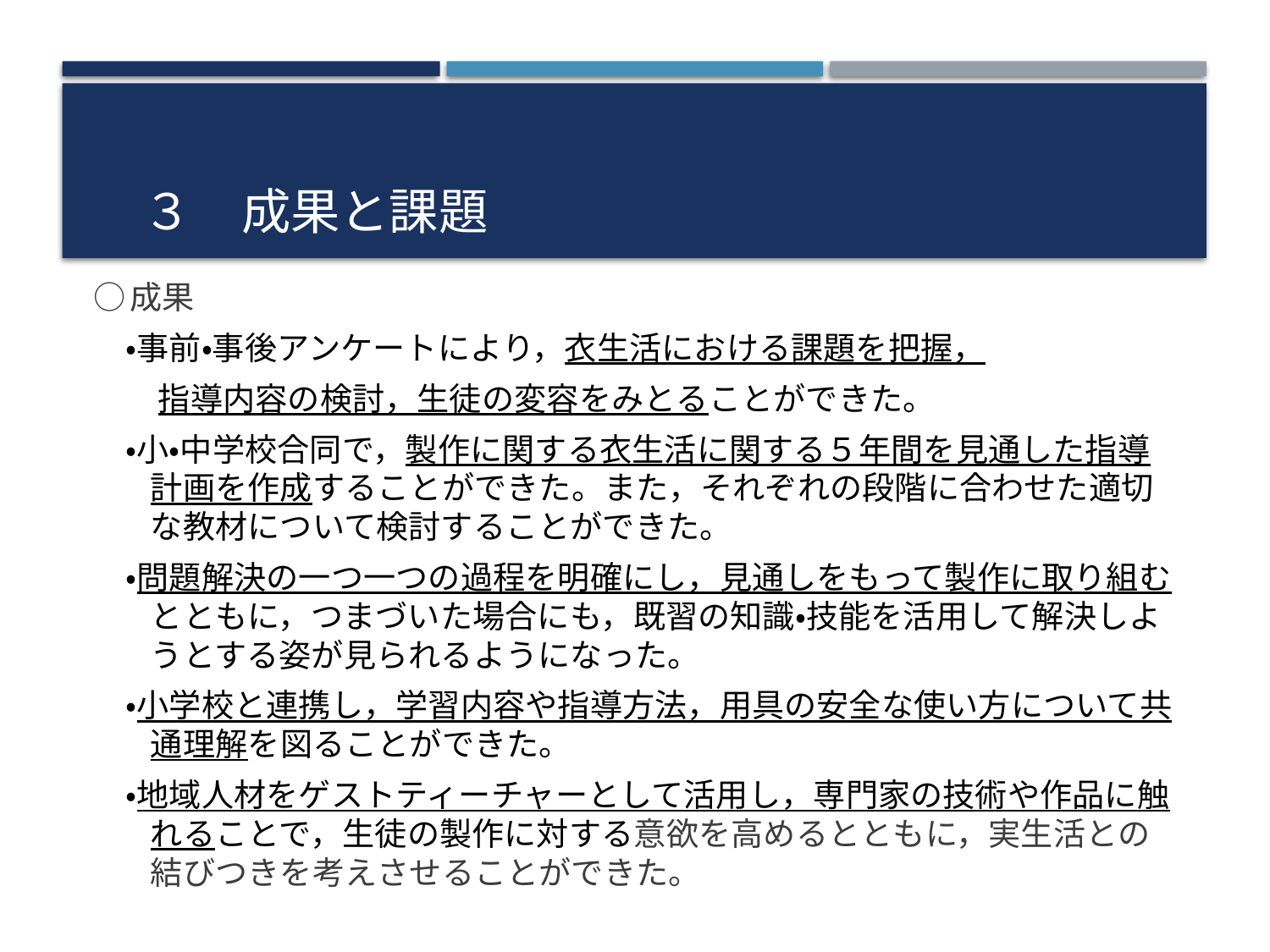

# ３　成果と課題
○成果
　・事前・事後アンケートにより，衣生活における課題を把握，
　　指導内容の検討，生徒の変容をみとることができた。
　・小・中学校合同で，製作に関する衣生活に関する５年間を見通した指導計画を作成することができた。また，それぞれの段階に合わせた適切な教材について検討することができた。
　・問題解決の一つ一つの過程を明確にし，見通しをもって製作に取り組むとともに，つまづいた場合にも，既習の知識・技能を活用して解決しようとする姿が見られるようになった。
　・小学校と連携し，学習内容や指導方法，用具の安全な使い方について共通理解を図ることができた。
　・地域人材をゲストティーチャーとして活用し，専門家の技術や作品に触れることで，生徒の製作に対する意欲を高めるとともに，実生活との結びつきを考えさせることができた。